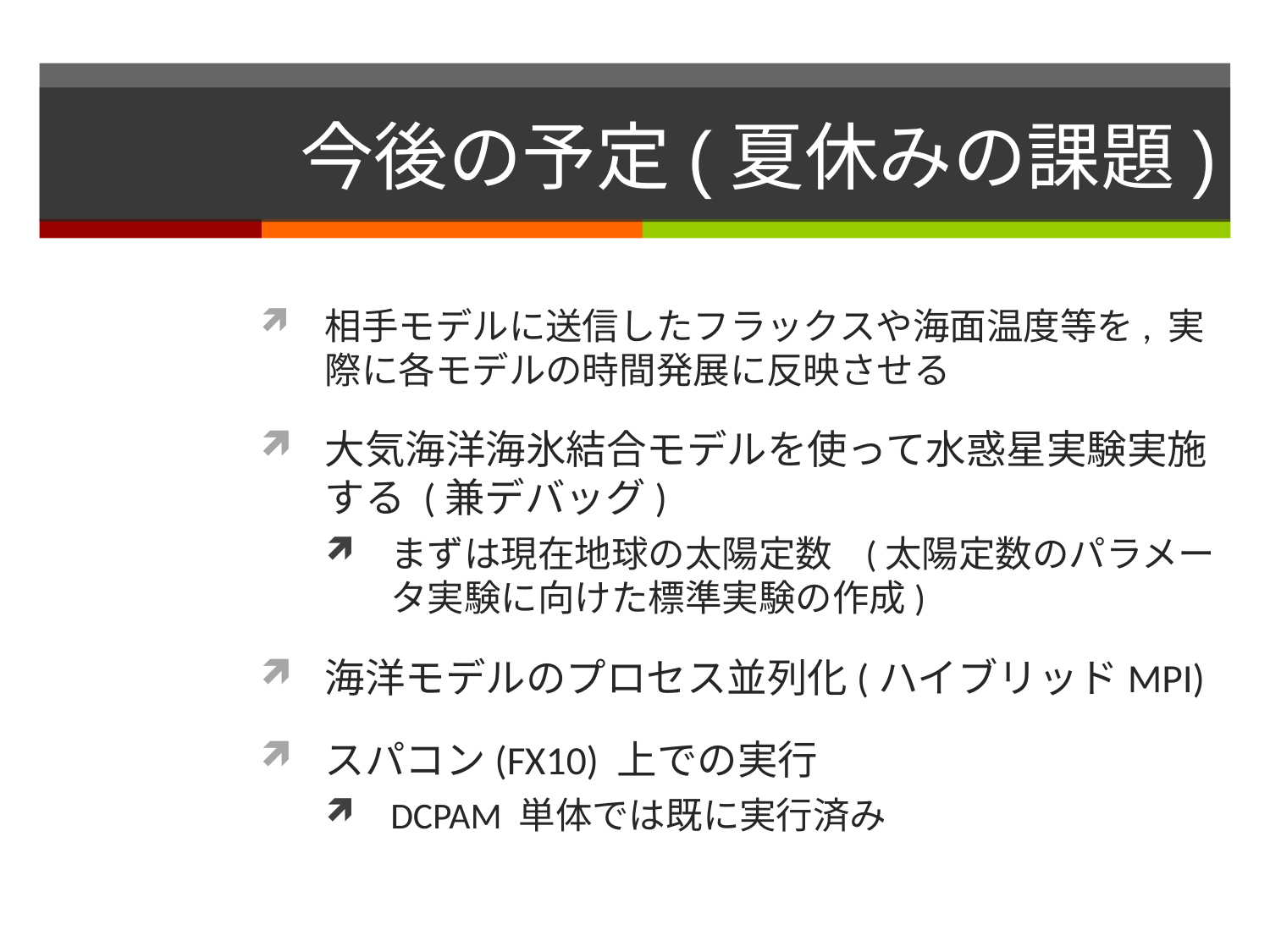

# 今後の予定(夏休みの課題)
相手モデルに送信したフラックスや海面温度等を, 実際に各モデルの時間発展に反映させる
大気海洋海氷結合モデルを使って水惑星実験実施する (兼デバッグ)
まずは現在地球の太陽定数   (太陽定数のパラメータ実験に向けた標準実験の作成)
海洋モデルのプロセス並列化(ハイブリッドMPI)
スパコン(FX10) 上での実行
DCPAM 単体では既に実行済み